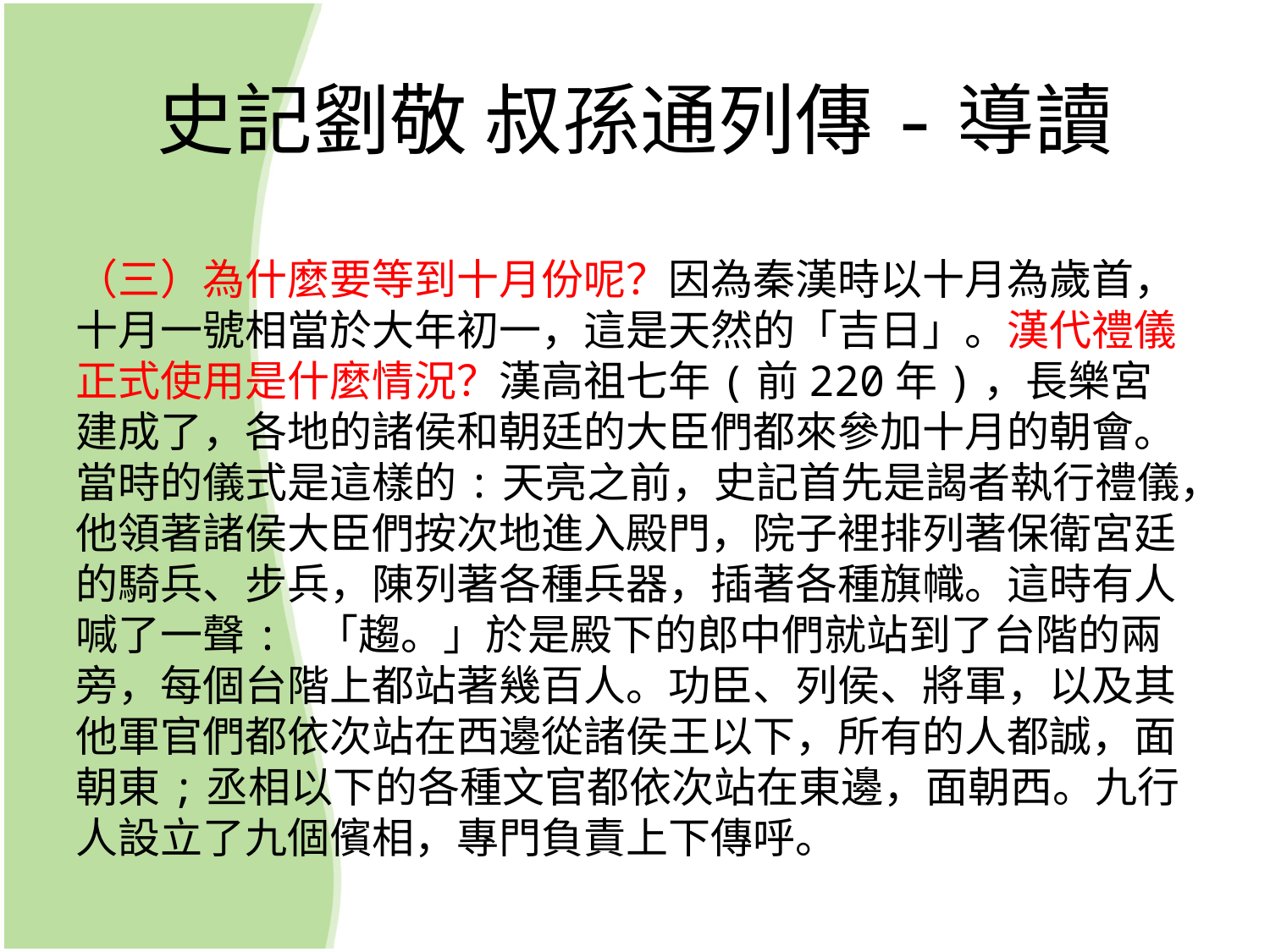

# 史記劉敬 叔孫通列傳-導讀
（三）為什麼要等到十月份呢？因為秦漢時以十月為歲首，十月一號相當於大年初一，這是天然的「吉日」。漢代禮儀正式使用是什麼情況？漢高祖七年(前220年)，長樂宮建成了，各地的諸侯和朝廷的大臣們都來參加十月的朝會。當時的儀式是這樣的:天亮之前，史記首先是謁者執行禮儀，他領著諸侯大臣們按次地進入殿門，院子裡排列著保衛宮廷的騎兵、步兵，陳列著各種兵器，插著各種旗幟。這時有人喊了一聲: 「趨。」於是殿下的郎中們就站到了台階的兩旁，每個台階上都站著幾百人。功臣、列侯、將軍，以及其他軍官們都依次站在西邊從諸侯王以下，所有的人都誠，面朝東;丞相以下的各種文官都依次站在東邊，面朝西。九行人設立了九個儐相，專門負責上下傳呼。